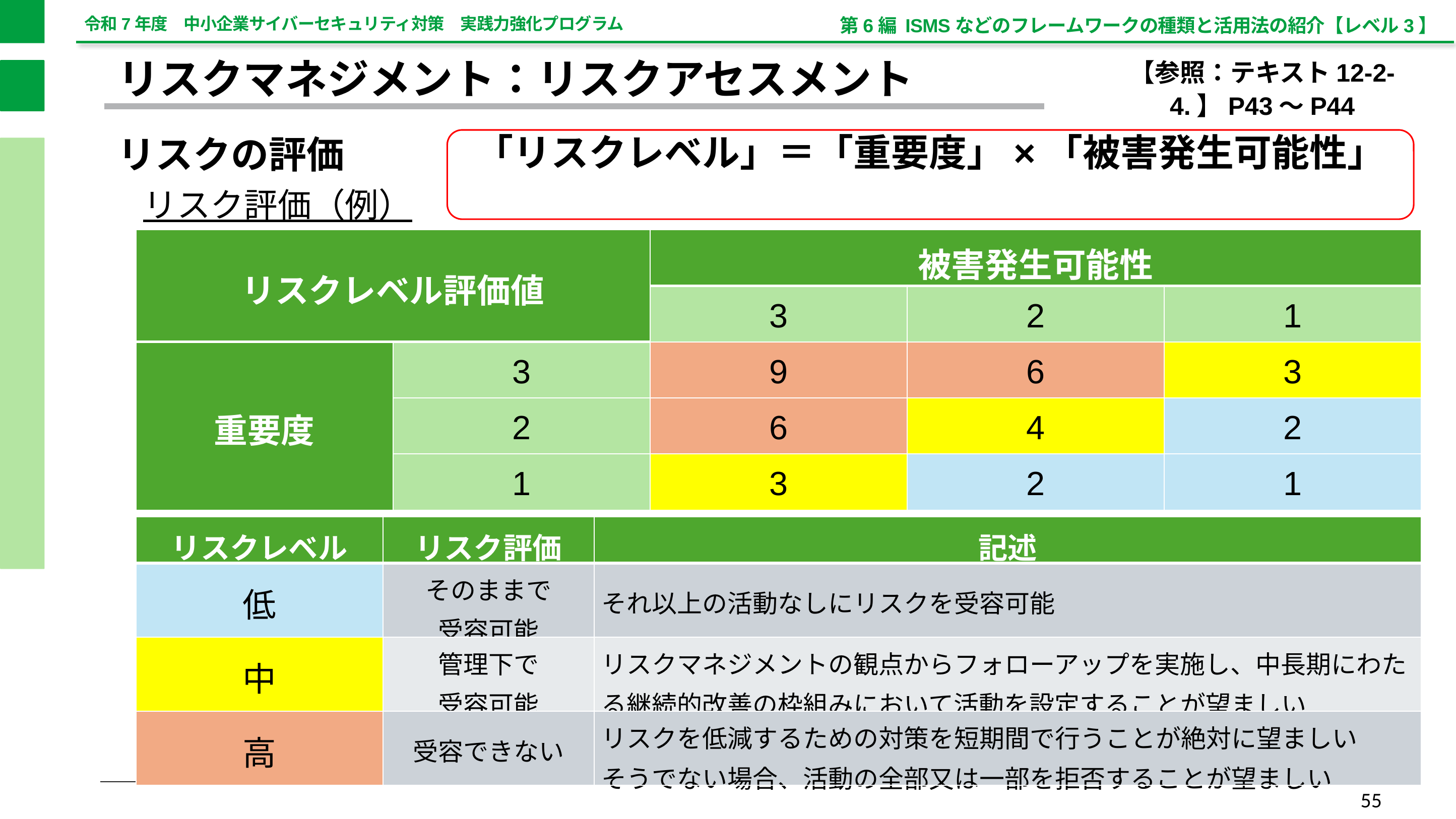

第6編 ISMSなどのフレームワークの種類と活用法の紹介【レベル3】
【参照：テキスト12-2-4.】P43～P44
リスクマネジメント：リスクアセスメント
「リスクレベル」＝「重要度」×「被害発生可能性」
リスクの評価
リスク評価（例）

| リスクレベル評価値 |  | 被害発生可能性 |  |  |
| --- | --- | --- | --- | --- |
|  |  | 3 | 2 | 1 |
| 重要度 | 3 | 9 | 6 | 3 |
|  | 2 | 6 | 4 | 2 |
|  | 1 | 3 | 2 | 1 |
| リスクレベル | リスク評価 | 記述 |
| --- | --- | --- |
| 低 | そのままで 受容可能 | それ以上の活動なしにリスクを受容可能 |
| 中 | 管理下で 受容可能 | リスクマネジメントの観点からフォローアップを実施し、中長期にわたる継続的改善の枠組みにおいて活動を設定することが望ましい |
| 高 | 受容できない | リスクを低減するための対策を短期間で行うことが絶対に望ましい そうでない場合、活動の全部又は一部を拒否することが望ましい |